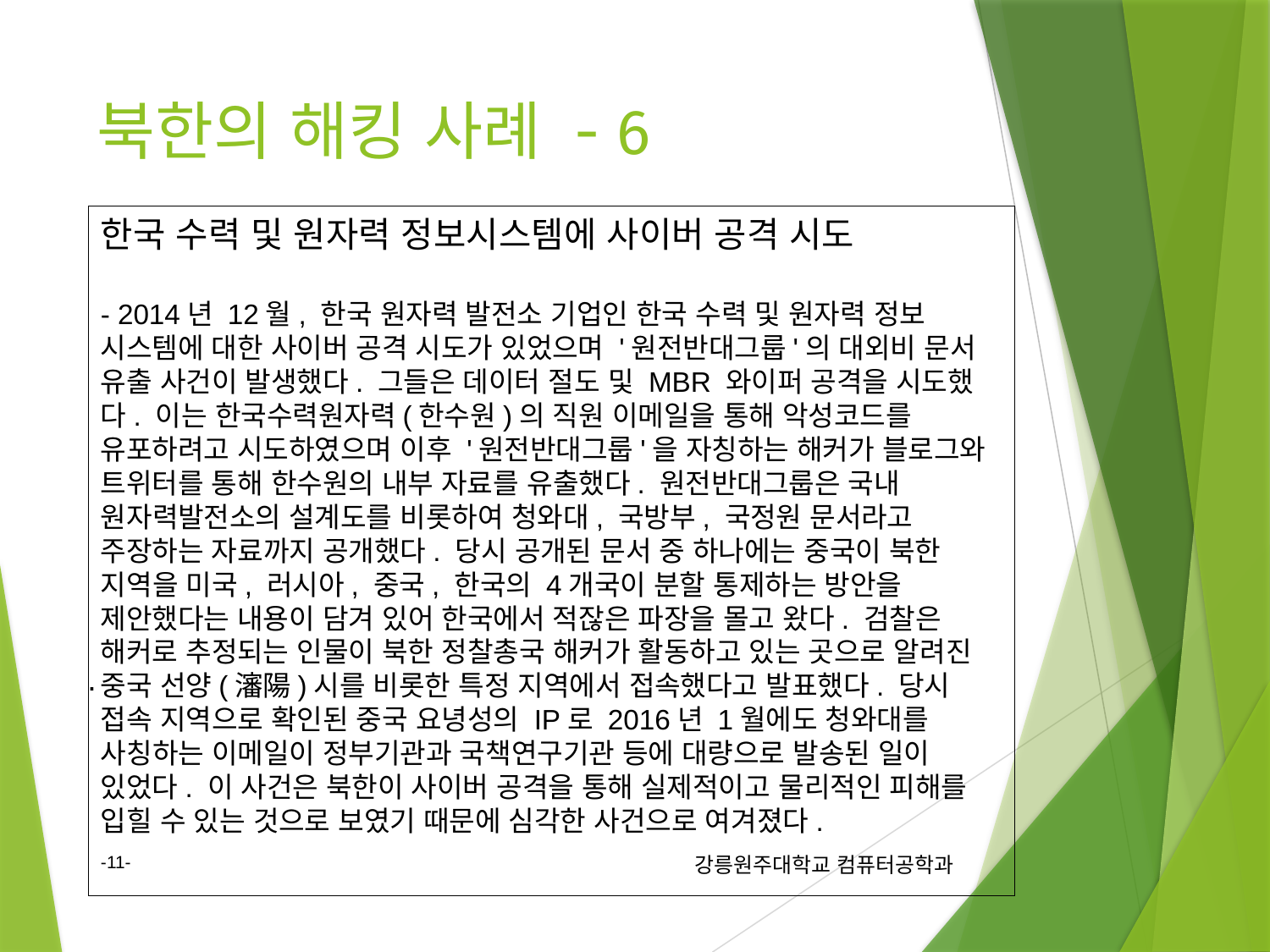

# 북한의 해킹 사례 - 6

한국 수력 및 원자력 정보시스템에 사이버 공격 시도

- 2014년 12월, 한국 원자력 발전소 기업인 한국 수력 및 원자력 정보 시스템에 대한 사이버 공격 시도가 있었으며 '원전반대그룹'의 대외비 문서 유출 사건이 발생했다. 그들은 데이터 절도 및 MBR 와이퍼 공격을 시도했다. 이는 한국수력원자력(한수원)의 직원 이메일을 통해 악성코드를 유포하려고 시도하였으며 이후 '원전반대그룹'을 자칭하는 해커가 블로그와 트위터를 통해 한수원의 내부 자료를 유출했다. 원전반대그룹은 국내 원자력발전소의 설계도를 비롯하여 청와대, 국방부, 국정원 문서라고 주장하는 자료까지 공개했다. 당시 공개된 문서 중 하나에는 중국이 북한 지역을 미국, 러시아, 중국, 한국의 4개국이 분할 통제하는 방안을 제안했다는 내용이 담겨 있어 한국에서 적잖은 파장을 몰고 왔다. 검찰은 해커로 추정되는 인물이 북한 정찰총국 해커가 활동하고 있는 곳으로 알려진 중국 선양(瀋陽)시를 비롯한 특정 지역에서 접속했다고 발표했다. 당시 접속 지역으로 확인된 중국 요녕성의 IP로 2016년 1월에도 청와대를 사칭하는 이메일이 정부기관과 국책연구기관 등에 대량으로 발송된 일이 있었다. 이 사건은 북한이 사이버 공격을 통해 실제적이고 물리적인 피해를 입힐 수 있는 것으로 보였기 때문에 심각한 사건으로 여겨졌다.
.
11
강릉원주대학교 컴퓨터공학과